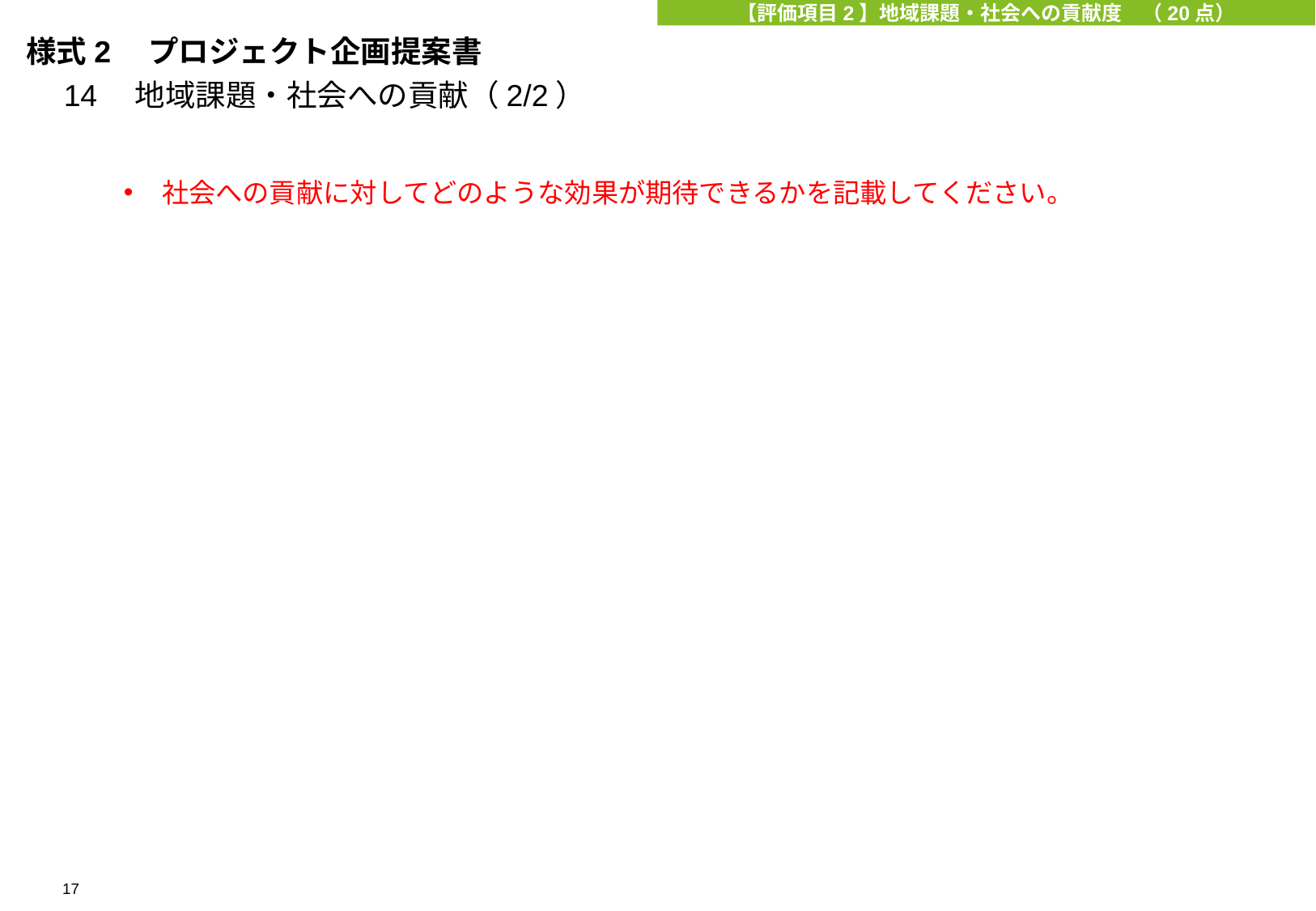

【評価項目2】地域課題・社会への貢献度　（20点）
様式2　プロジェクト企画提案書
　14　地域課題・社会への貢献（2/2）
社会への貢献に対してどのような効果が期待できるかを記載してください。
17